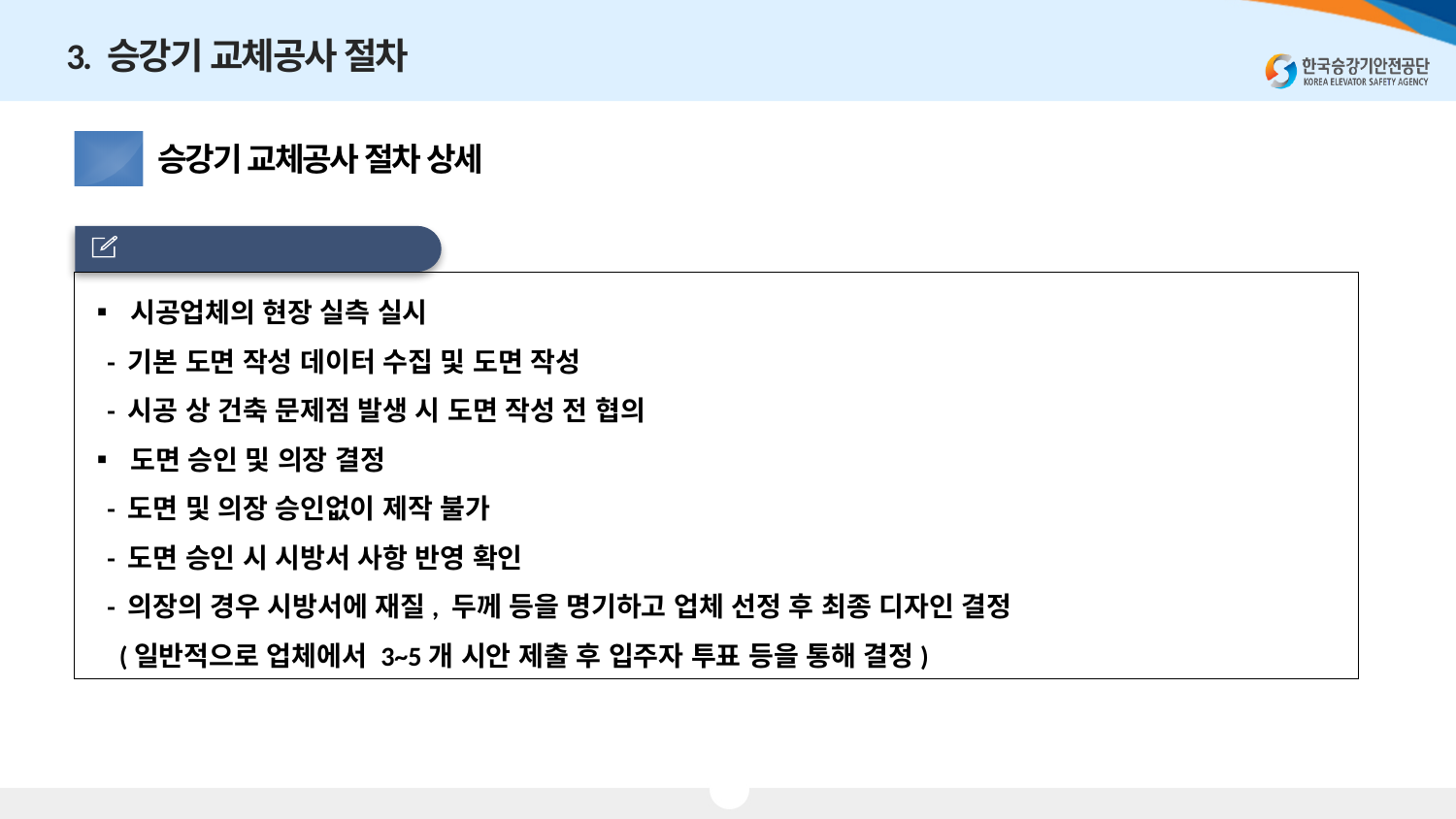

3. 승강기 교체공사 절차
승강기 교체공사 절차 상세
3.2
    현장실측 및 도면 승인 등

▪ 시공업체의 현장 실측 실시
   - 기본 도면 작성 데이터 수집 및 도면 작성
   - 시공 상 건축 문제점 발생 시 도면 작성 전 협의
▪ 도면 승인 및 의장 결정
   - 도면 및 의장 승인없이 제작 불가
   - 도면 승인 시 시방서 사항 반영 확인
   - 의장의 경우 시방서에 재질, 두께 등을 명기하고 업체 선정 후 최종 디자인 결정
     (일반적으로 업체에서 3~5개 시안 제출 후 입주자 투표 등을 통해 결정)